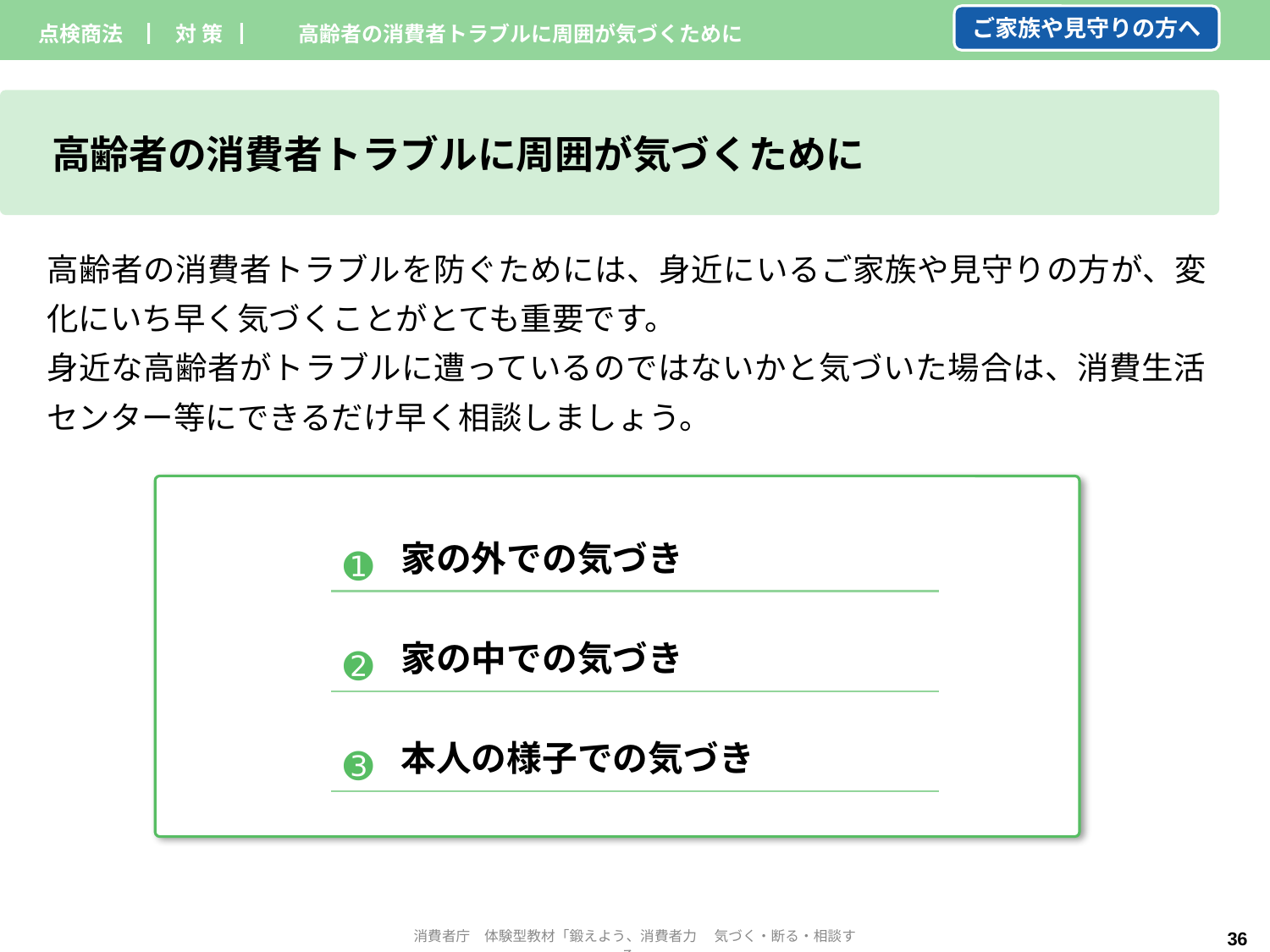

| 点検商法 | ▏対 策▕ | 高齢者の消費者トラブルに周囲が気づくために |  |
| --- | --- | --- | --- |
ご家族や見守りの方へ

高齢者の消費者トラブルに周囲が気づくために
高齢者の消費者トラブルを防ぐためには、身近にいるご家族や見守りの方が、変化にいち早く気づくことがとても重要です。
身近な高齢者がトラブルに遭っているのではないかと気づいた場合は、消費生活
センター等にできるだけ早く相談しましょう。

| ➊ | 家の外での気づき |
| --- | --- |
| ➋ | 家の中での気づき |
| ➌ | 本人の様子での気づき |